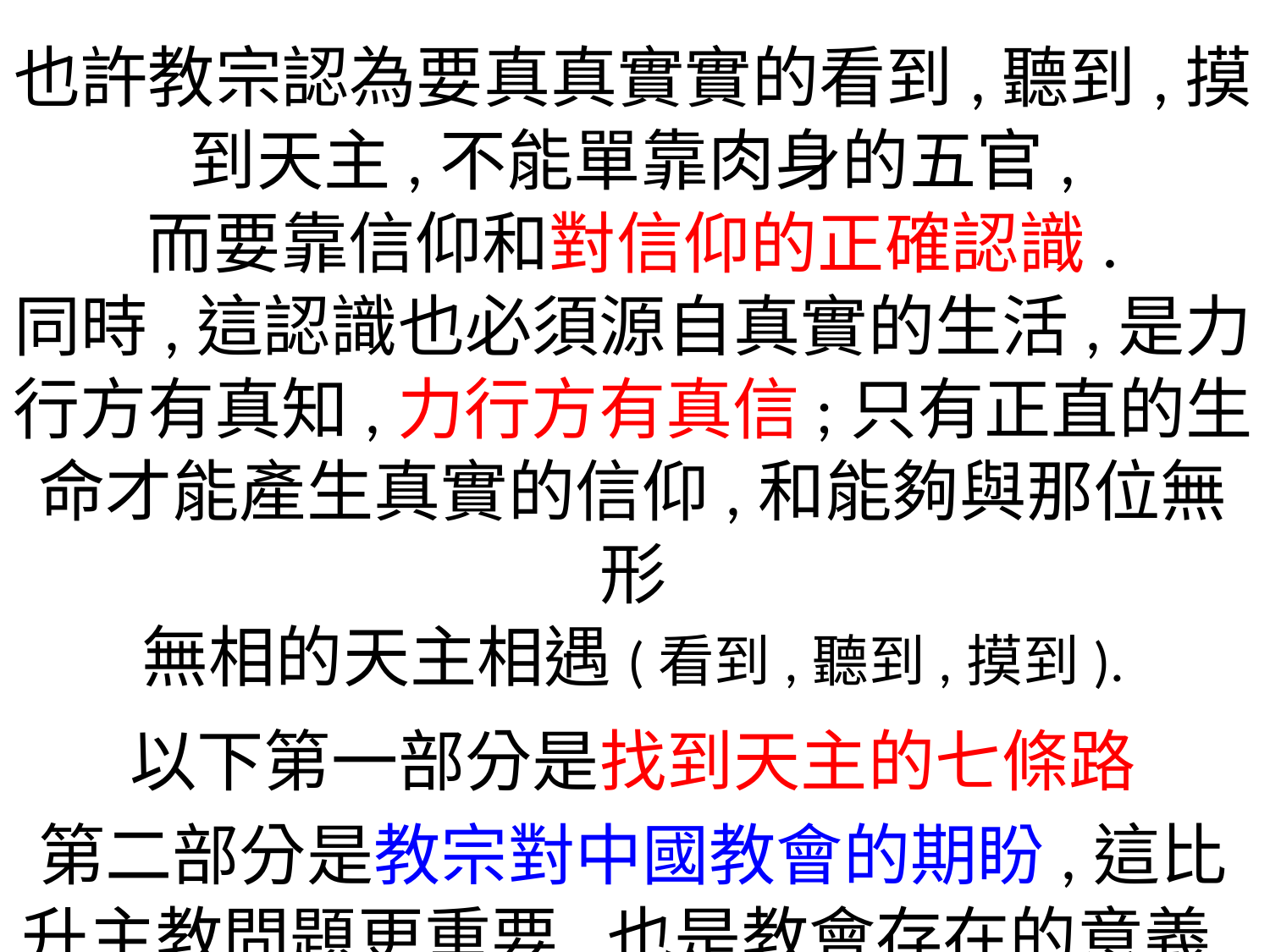

也許教宗認為要真真實實的看到,聽到,摸到天主,不能單靠肉身的五官,
而要靠信仰和對信仰的正確認識.
同時,這認識也必須源自真實的生活,是力行方有真知,力行方有真信;只有正直的生命才能產生真實的信仰,和能夠與那位無形
無相的天主相遇(看到,聽到,摸到).
以下第一部分是找到天主的七條路
第二部分是教宗對中國教會的期盼,這比
升主教問題更重要,也是教會存在的意義.